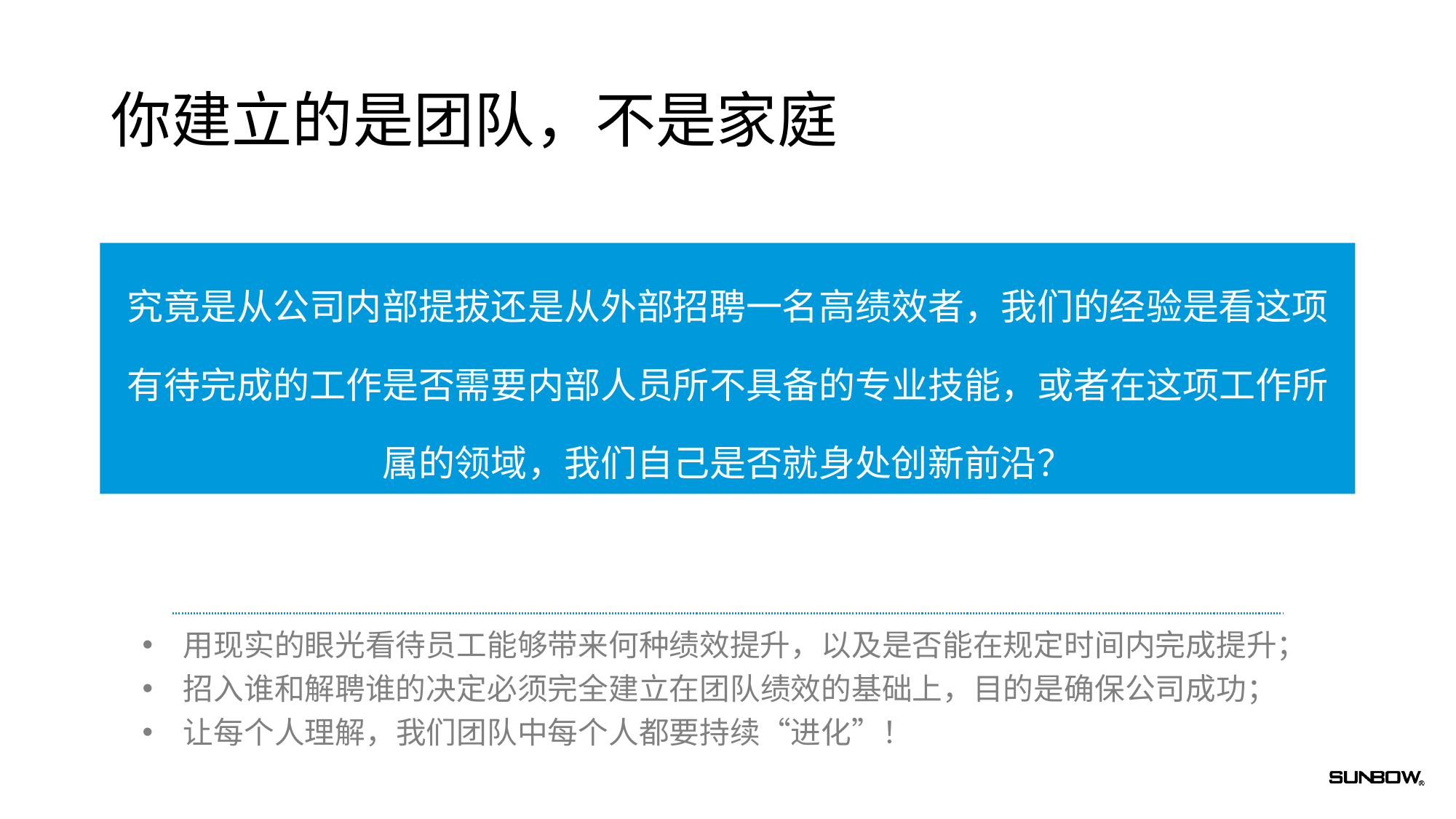

# 你建立的是团队，不是家庭
究竟是从公司内部提拔还是从外部招聘一名高绩效者，我们的经验是看这项有待完成的工作是否需要内部人员所不具备的专业技能，或者在这项工作所属的领域，我们自己是否就身处创新前沿？
用现实的眼光看待员工能够带来何种绩效提升，以及是否能在规定时间内完成提升；
招入谁和解聘谁的决定必须完全建立在团队绩效的基础上，目的是确保公司成功；
让每个人理解，我们团队中每个人都要持续“进化”！
36